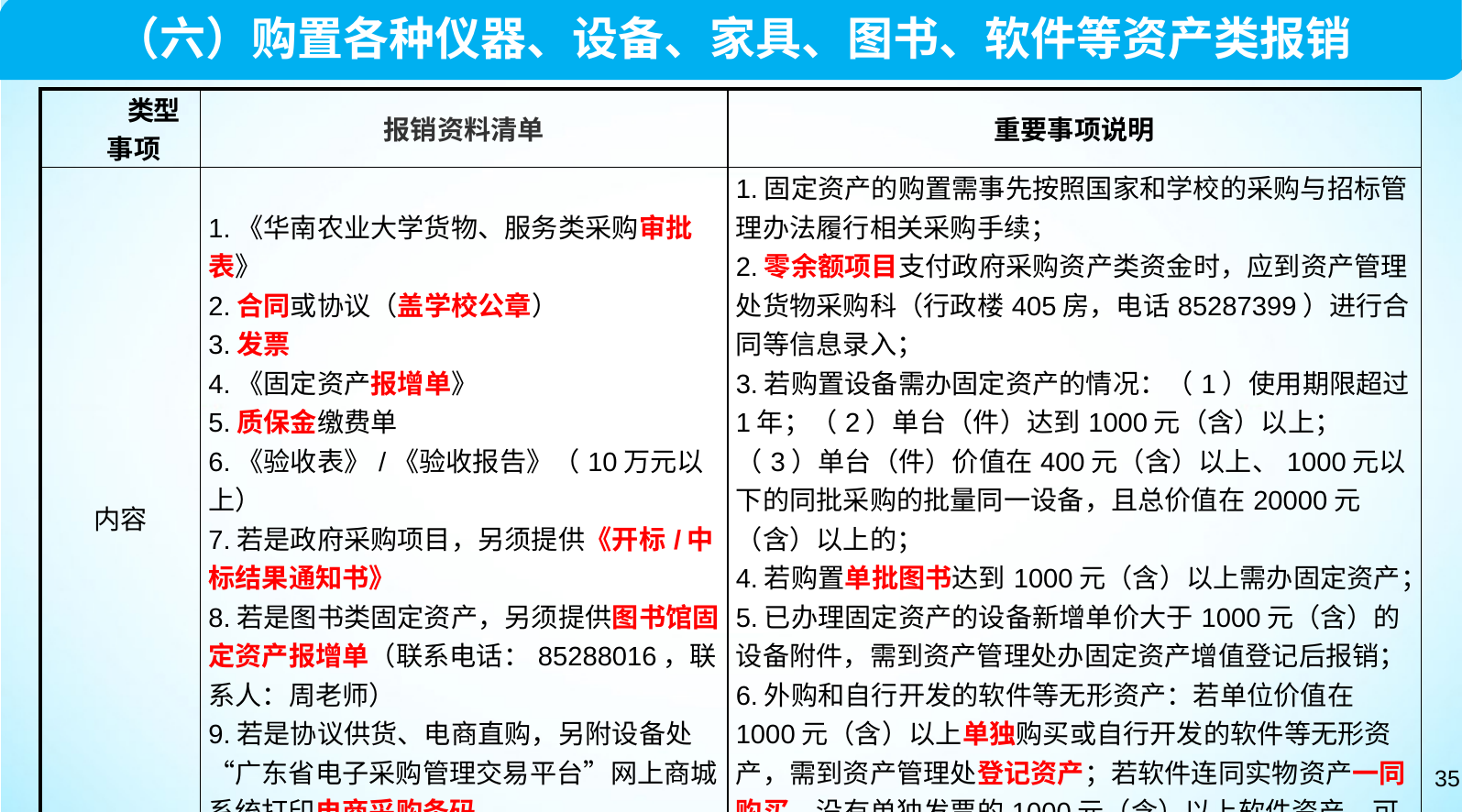

（六）购置各种仪器、设备、家具、图书、软件等资产类报销
| 类型 事项 | 报销资料清单 | 重要事项说明 |
| --- | --- | --- |
| 内容 | 1.《华南农业大学货物、服务类采购审批表》 2.合同或协议（盖学校公章） 3.发票 4.《固定资产报增单》 5.质保金缴费单 6.《验收表》/《验收报告》（10万元以上） 7.若是政府采购项目，另须提供《开标/中标结果通知书》 8.若是图书类固定资产，另须提供图书馆固定资产报增单（联系电话：85288016，联系人：周老师） 9.若是协议供货、电商直购，另附设备处 “广东省电子采购管理交易平台”网上商城系统打印电商采购条码 | 1.固定资产的购置需事先按照国家和学校的采购与招标管理办法履行相关采购手续； 2.零余额项目支付政府采购资产类资金时，应到资产管理处货物采购科（行政楼405房，电话85287399）进行合同等信息录入； 3.若购置设备需办固定资产的情况：（1）使用期限超过1年；（2）单台（件）达到1000元（含）以上；（3）单台（件）价值在400元（含）以上、1000元以下的同批采购的批量同一设备，且总价值在20000元（含）以上的； 4.若购置单批图书达到1000元（含）以上需办固定资产； 5.已办理固定资产的设备新增单价大于1000元（含）的设备附件，需到资产管理处办固定资产增值登记后报销； 6.外购和自行开发的软件等无形资产：若单位价值在1000元（含）以上单独购买或自行开发的软件等无形资产，需到资产管理处登记资产；若软件连同实物资产一同购买，没有单独发票的1000元（含）以上软件资产，可根据实物发票合并入账。 |
| 备注 | 此处资产包含：房屋及构建物；专用设备；通用设备；文物和陈列品；图书、档案；家具、用具、装备及动植物；软件、专利权、商标权、著作权、土地使用权、非专利技术等。 |  |
35